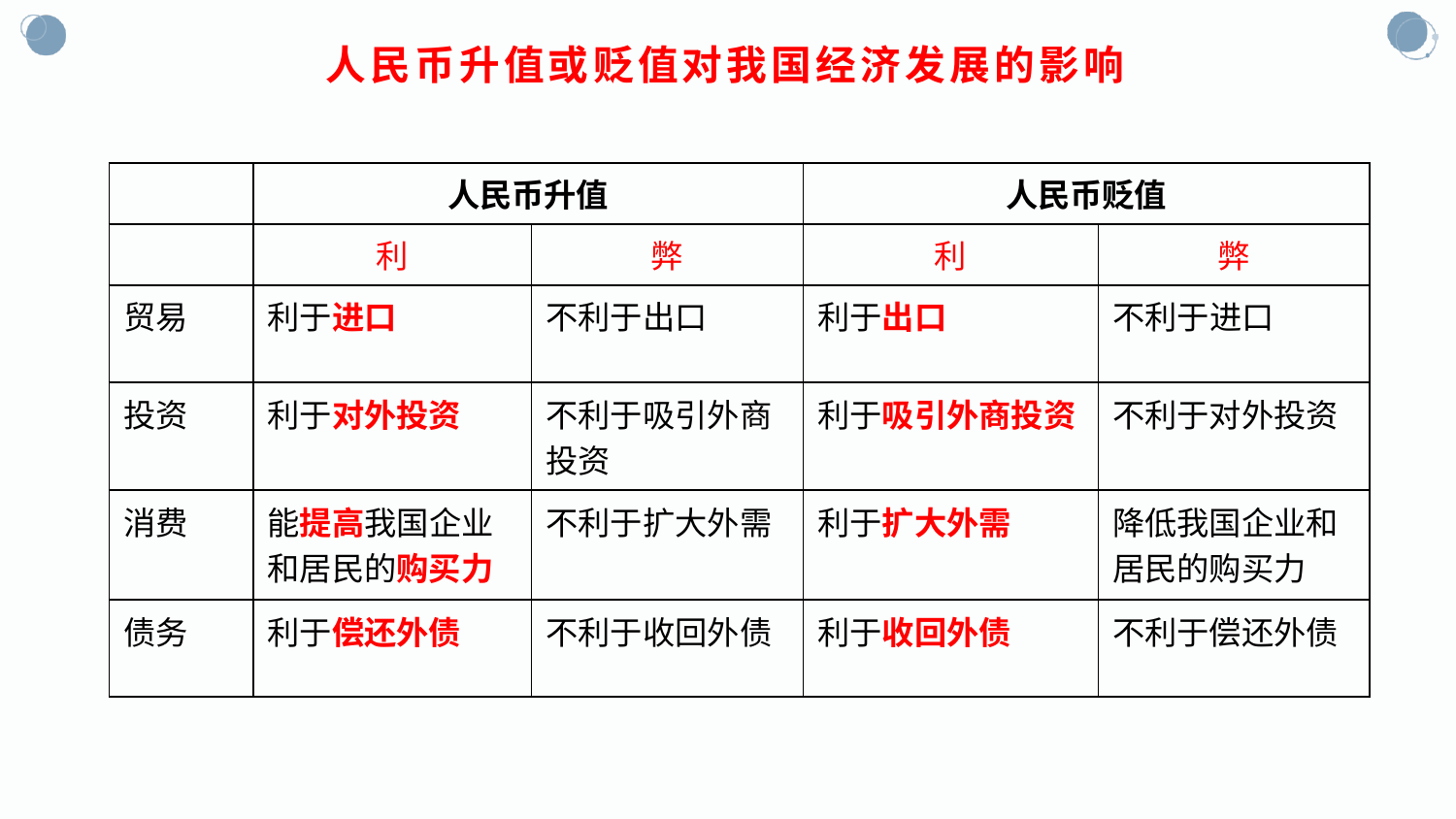

# 人民币升值或贬值对我国经济发展的影响
|  | 人民币升值 |  | 人民币贬值 |  |
| --- | --- | --- | --- | --- |
|  | 利 | 弊 | 利 | 弊 |
| 贸易 | 利于进口 | 不利于出口 | 利于出口 | 不利于进口 |
| 投资 | 利于对外投资 | 不利于吸引外商投资 | 利于吸引外商投资 | 不利于对外投资 |
| 消费 | 能提高我国企业和居民的购买力 | 不利于扩大外需 | 利于扩大外需 | 降低我国企业和居民的购买力 |
| 债务 | 利于偿还外债 | 不利于收回外债 | 利于收回外债 | 不利于偿还外债 |